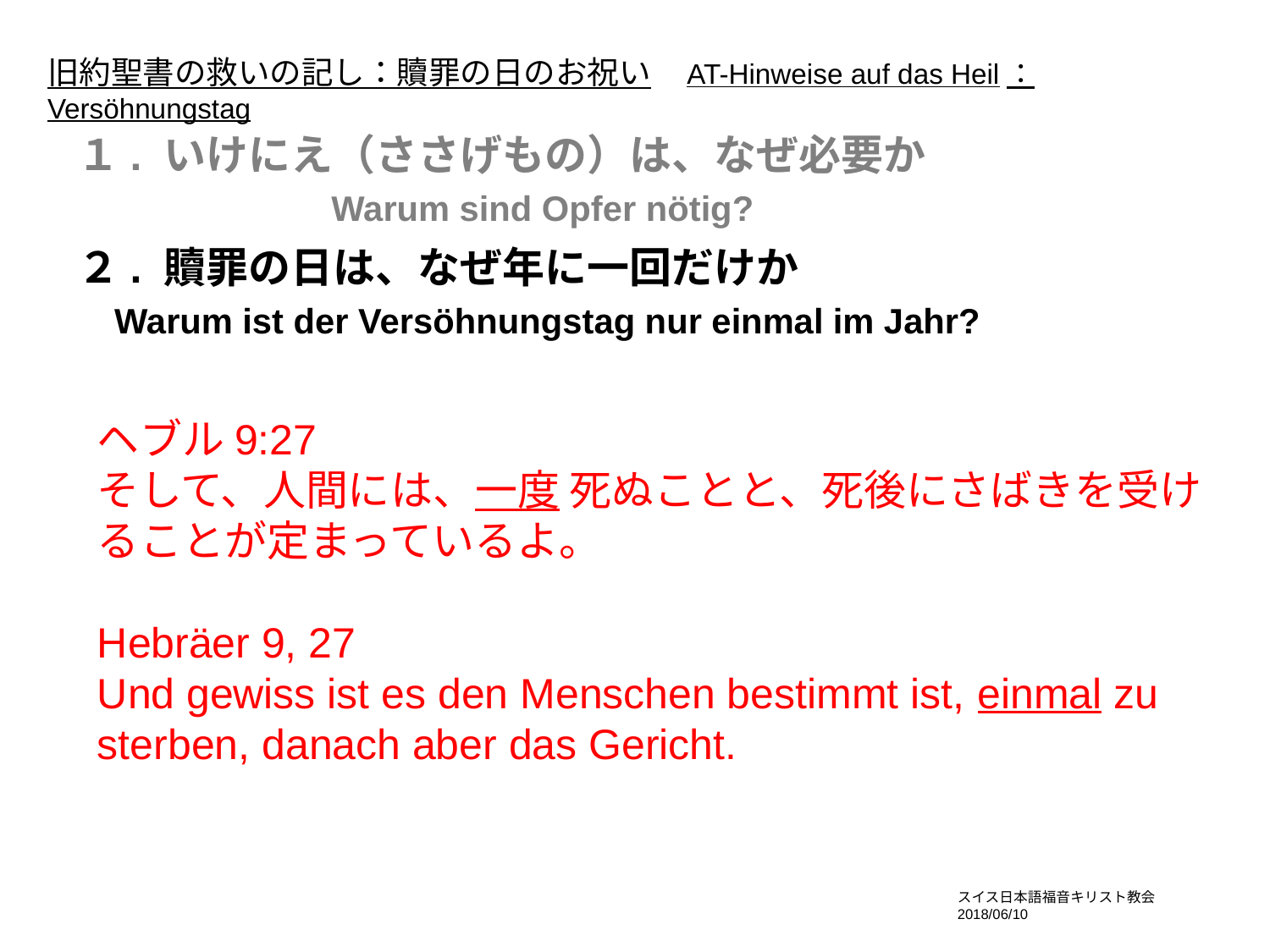

旧約聖書の救いの記し：贖罪の日のお祝い    AT-Hinweise auf das Heil：Versöhnungstag
１. いけにえ（ささげもの）は、なぜ必要か
　	　	Warum sind Opfer nötig?
２. 贖罪の日は、なぜ年に一回だけか
	Warum ist der Versöhnungstag nur einmal im Jahr?
ヘブル9:27
そして、人間には、一度 死ぬことと、死後にさばきを受けることが定まっているよ。

Hebräer 9, 27
Und gewiss ist es den Menschen bestimmt ist, einmal zu sterben, danach aber das Gericht.
スイス日本語福音キリスト教会　2018/06/10